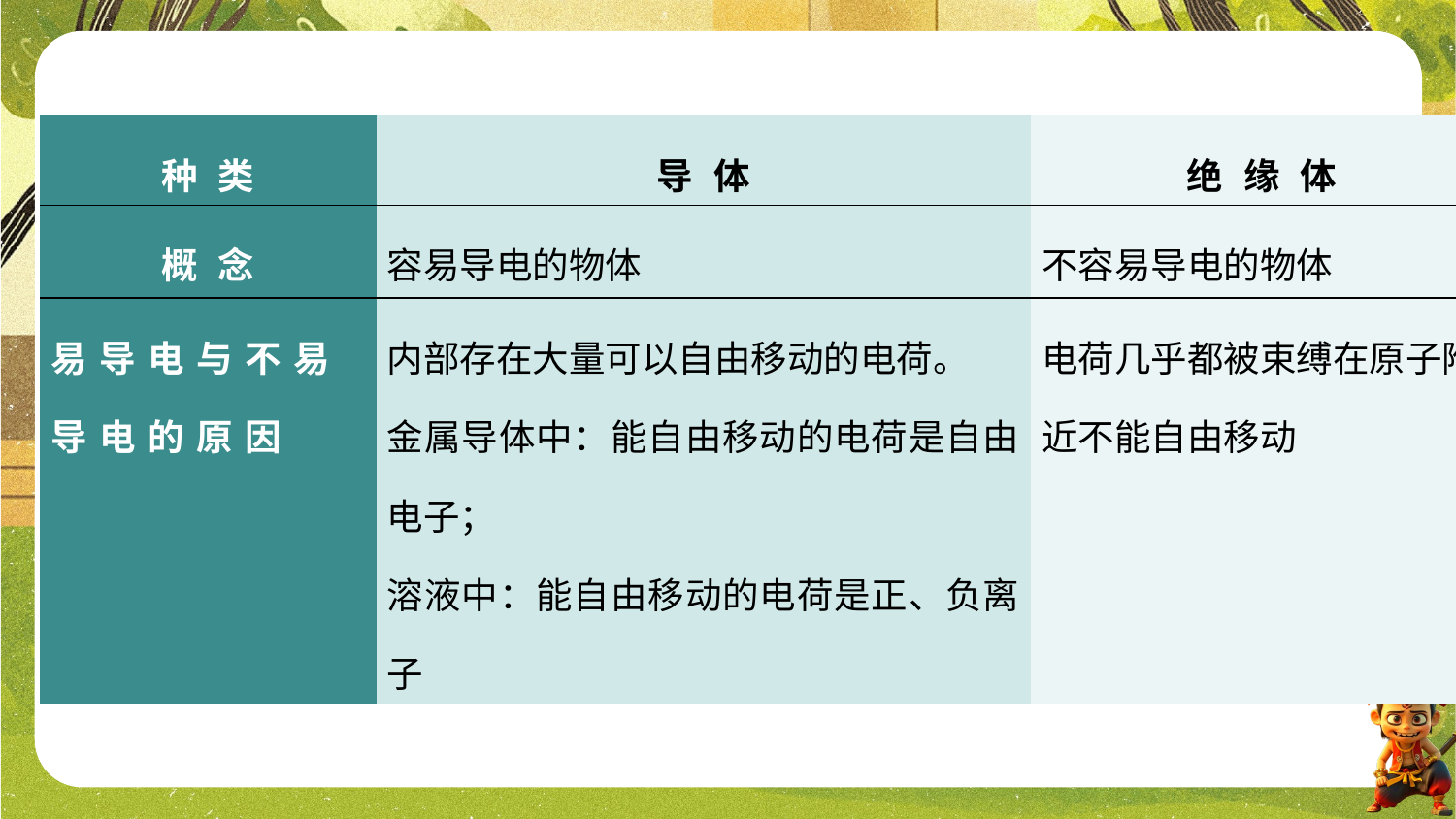

| 种 类 | 导 体 | 绝 缘 体 |
| --- | --- | --- |
| 概 念 | 容易导电的物体 | 不容易导电的物体 |
| 易导电与不易导电的原因 | 内部存在大量可以自由移动的电荷。 金属导体中：能自由移动的电荷是自由电子； 溶液中：能自由移动的电荷是正、负离子 | 电荷几乎都被束缚在原子附近不能自由移动 |